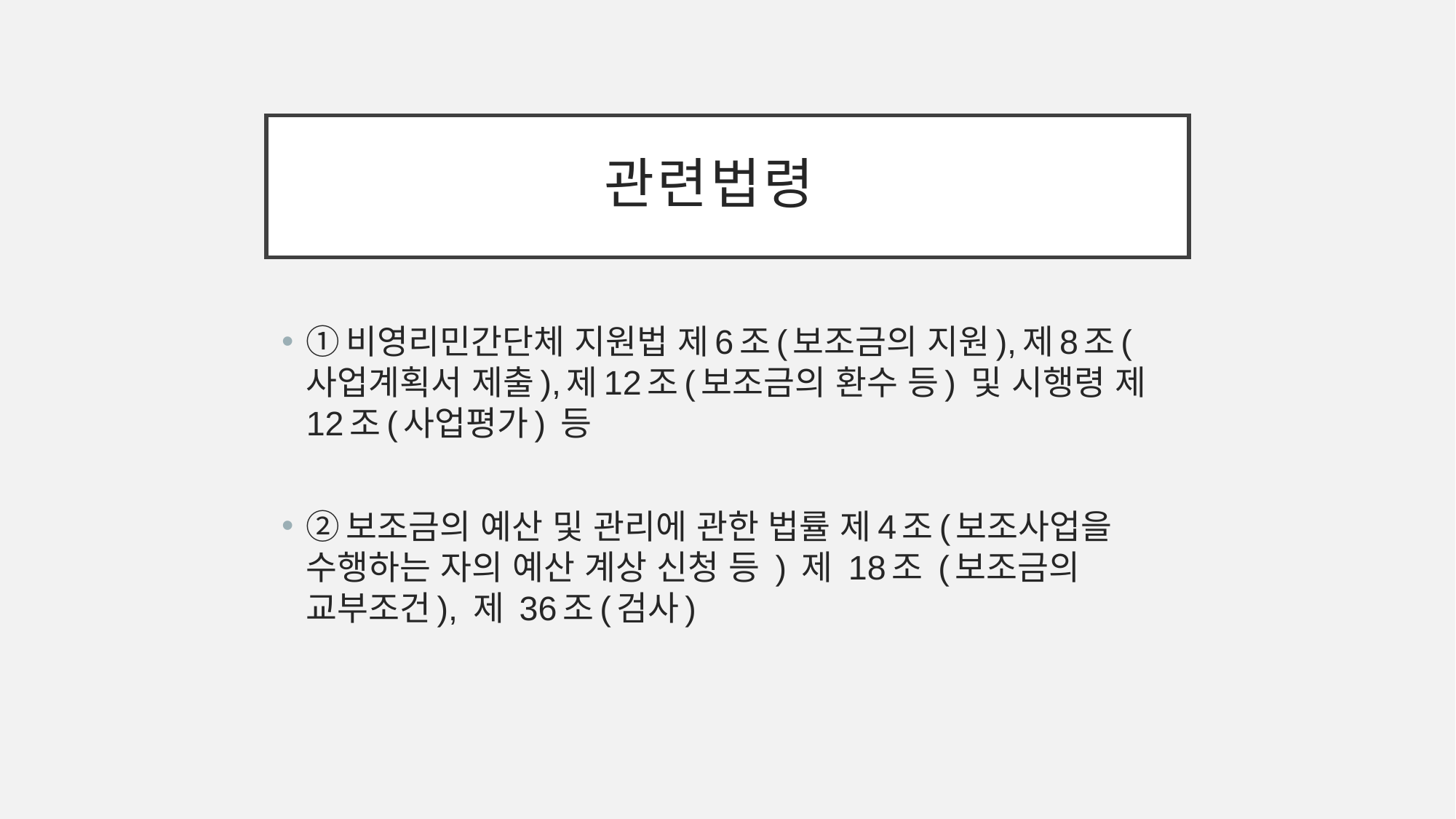

# 관련법령
①비영리민간단체 지원법 제6조(보조금의 지원),제8조(사업계획서 제출),제12조(보조금의 환수 등) 및 시행령 제12조(사업평가) 등

②보조금의 예산 및 관리에 관한 법률 제4조(보조사업을 수행하는 자의 예산 계상 신청 등 ) 제 18조 (보조금의 교부조건), 제 36조(검사)